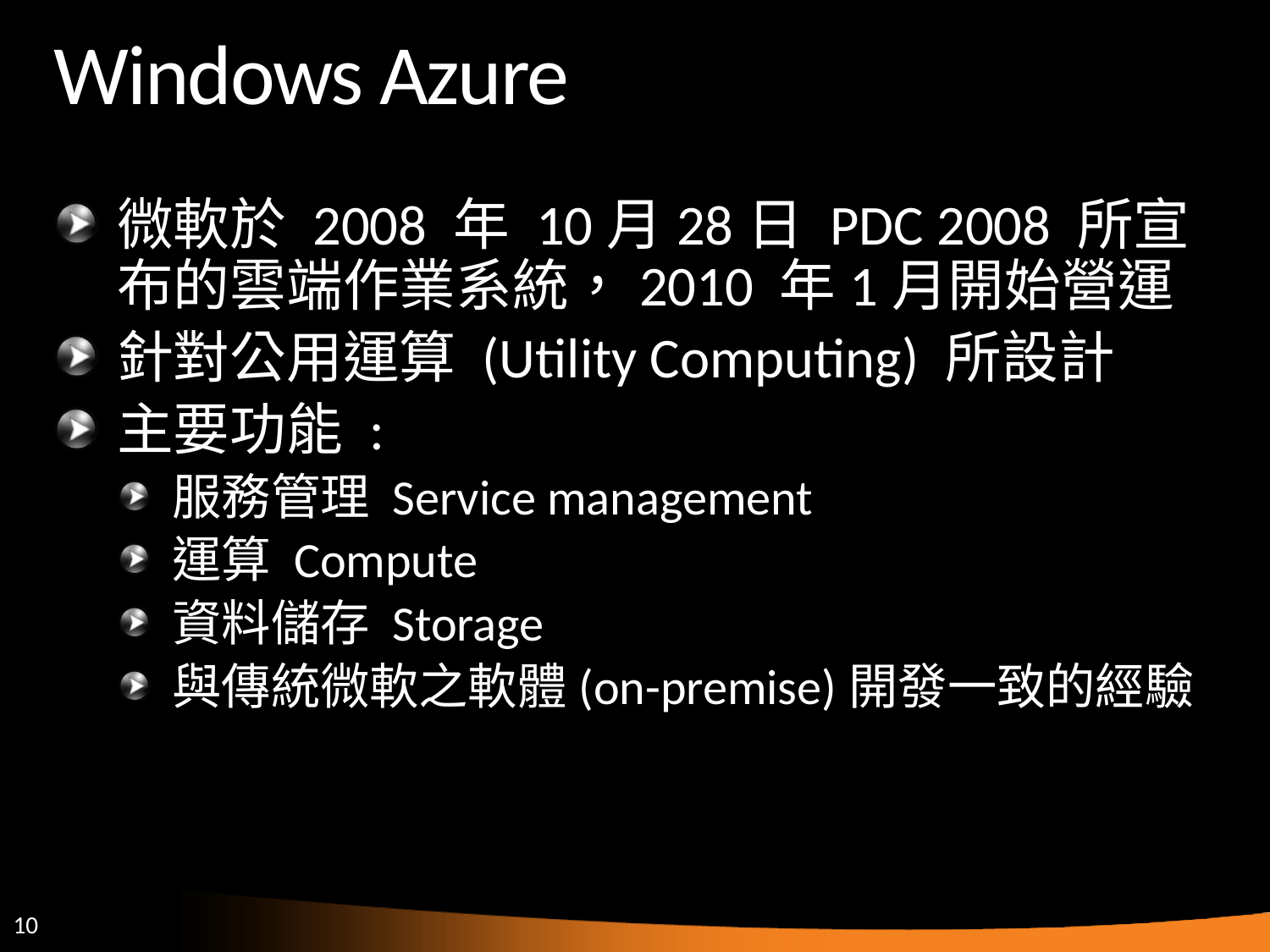

# Windows Azure
微軟於 2008 年 10月28日 PDC 2008 所宣布的雲端作業系統，2010 年1月開始營運
針對公用運算 (Utility Computing) 所設計
主要功能 :
服務管理 Service management
運算 Compute
資料儲存 Storage
與傳統微軟之軟體(on-premise)開發一致的經驗